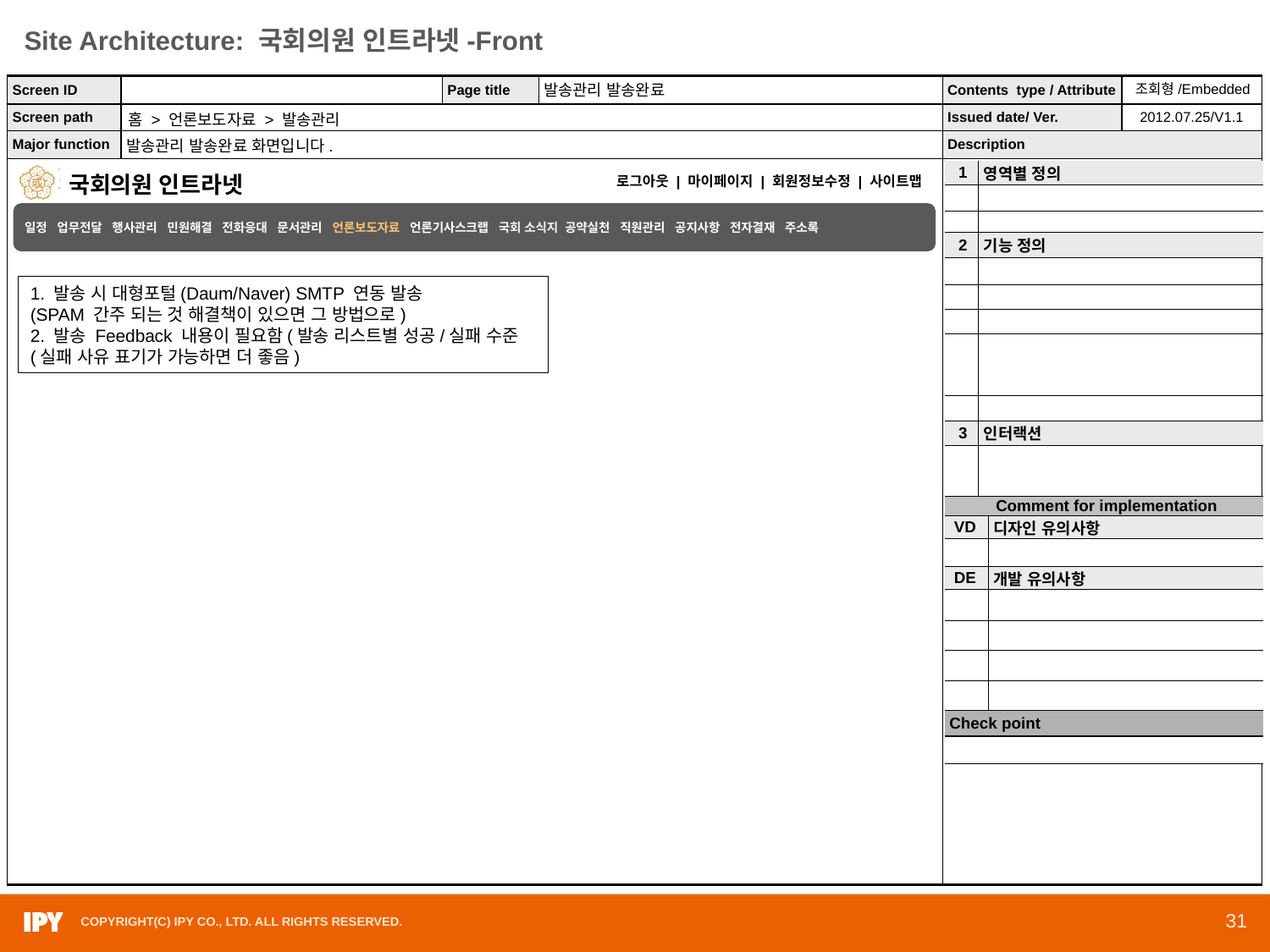

발송관리 발송완료
조회형/Embedded
홈 > 언론보도자료 > 발송관리
발송관리 발송완료 화면입니다.
| 1 | 영역별 정의 |  |
| --- | --- | --- |
|  |  |  |
|  |  |  |
| 2 | 기능 정의 |  |
|  |  |  |
|  |  |  |
|  |  |  |
|  |  |  |
|  |  |  |
| 3 | 인터랙션 |  |
|  |  |  |
| Comment for implementation |  |  |
| VD |  | 디자인 유의사항 |
|  |  |  |
| DE |  | 개발 유의사항 |
|  |  |  |
|  |  |  |
|  |  |  |
|  |  |  |
| Check point |  |  |
|  |  |  |
일정   업무전달   행사관리   민원해결   전화응대   문서관리   언론보도자료   언론기사스크랩   국회 소식지  공약실천   직원관리   공지사항   전자결재   주소록
1. 발송 시 대형포털(Daum/Naver) SMTP 연동 발송
(SPAM 간주 되는 것 해결책이 있으면 그 방법으로)
2. 발송 Feedback 내용이 필요함(발송 리스트별 성공/실패 수준
(실패 사유 표기가 가능하면 더 좋음)
31